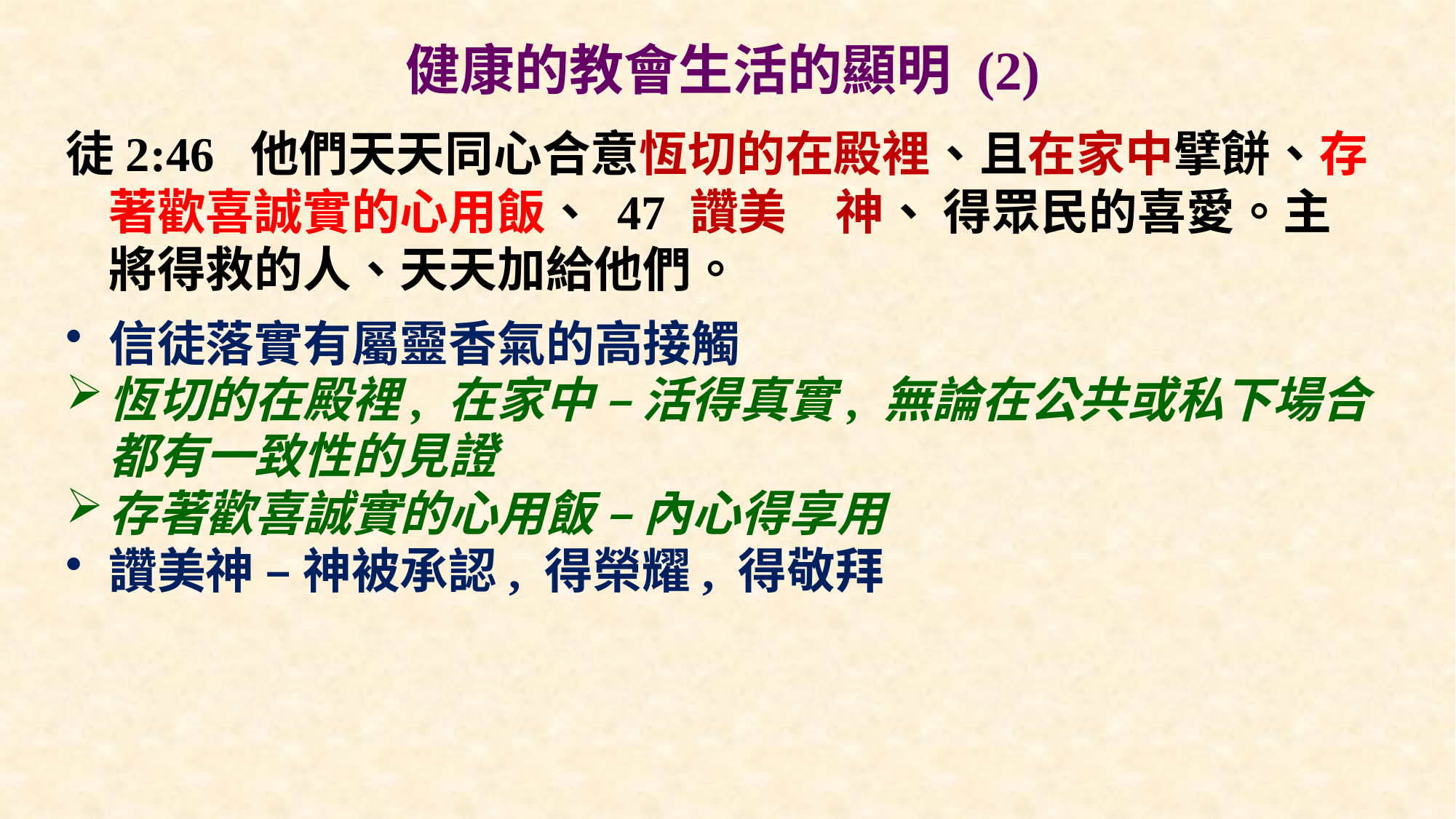

# 健康的教會生活的顯明 (2)
徒2:46  他們天天同心合意恆切的在殿裡、且在家中擘餅、存著歡喜誠實的心用飯、 47 讚美　神、 得眾民的喜愛。主將得救的人、天天加給他們。
信徒落實有屬靈香氣的高接觸
恆切的在殿裡, 在家中 – 活得真實, 無論在公共或私下場合都有一致性的見證
存著歡喜誠實的心用飯 – 內心得享用
讚美神 – 神被承認, 得榮耀, 得敬拜